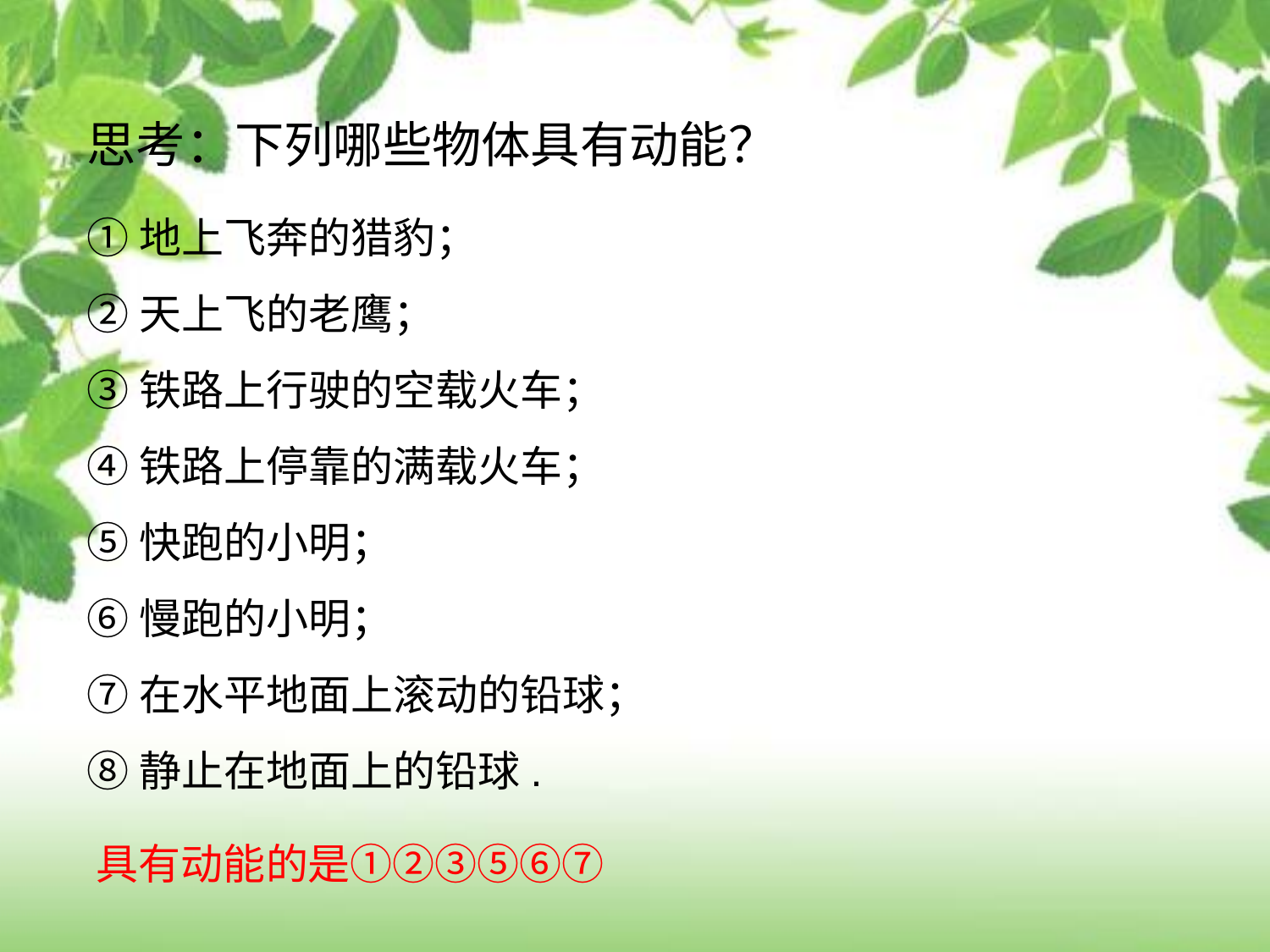

思考：下列哪些物体具有动能？
①地上飞奔的猎豹；
②天上飞的老鹰；
③铁路上行驶的空载火车；
④铁路上停靠的满载火车；
⑤快跑的小明；
⑥慢跑的小明；
⑦在水平地面上滚动的铅球；
⑧静止在地面上的铅球.
具有动能的是①②③⑤⑥⑦